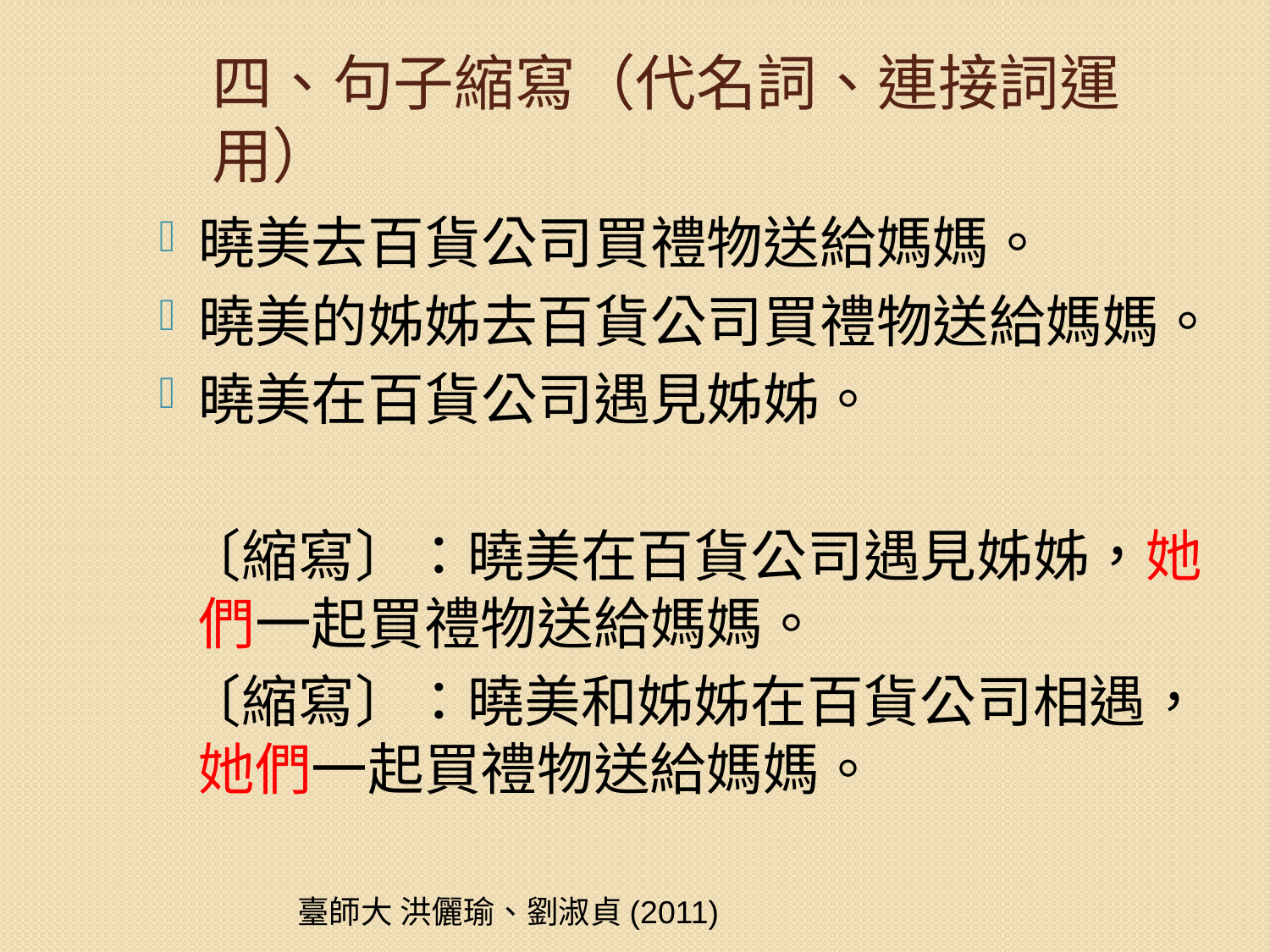

# 四、句子縮寫（代名詞、連接詞運用）
曉美去百貨公司買禮物送給媽媽。
曉美的姊姊去百貨公司買禮物送給媽媽。
曉美在百貨公司遇見姊姊。

 〔縮寫〕：曉美在百貨公司遇見姊姊，她們一起買禮物送給媽媽。
 〔縮寫〕：曉美和姊姊在百貨公司相遇，她們一起買禮物送給媽媽。

臺師大 洪儷瑜、劉淑貞(2011)